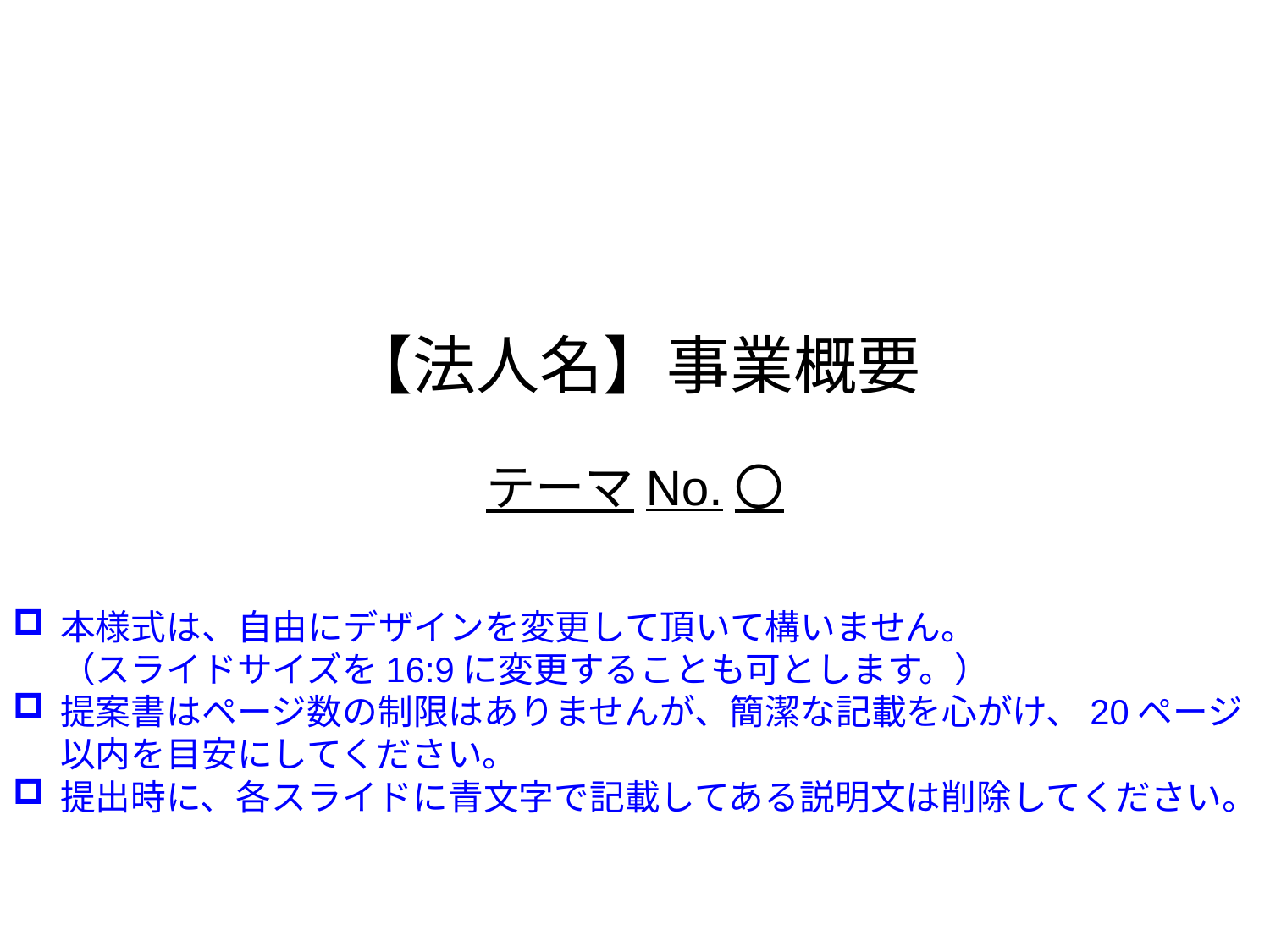

# 【法人名】事業概要
テーマNo.〇
本様式は、自由にデザインを変更して頂いて構いません。
（スライドサイズを16:9に変更することも可とします。）
提案書はページ数の制限はありませんが、簡潔な記載を心がけ、20ページ以内を目安にしてください。
提出時に、各スライドに青文字で記載してある説明文は削除してください。